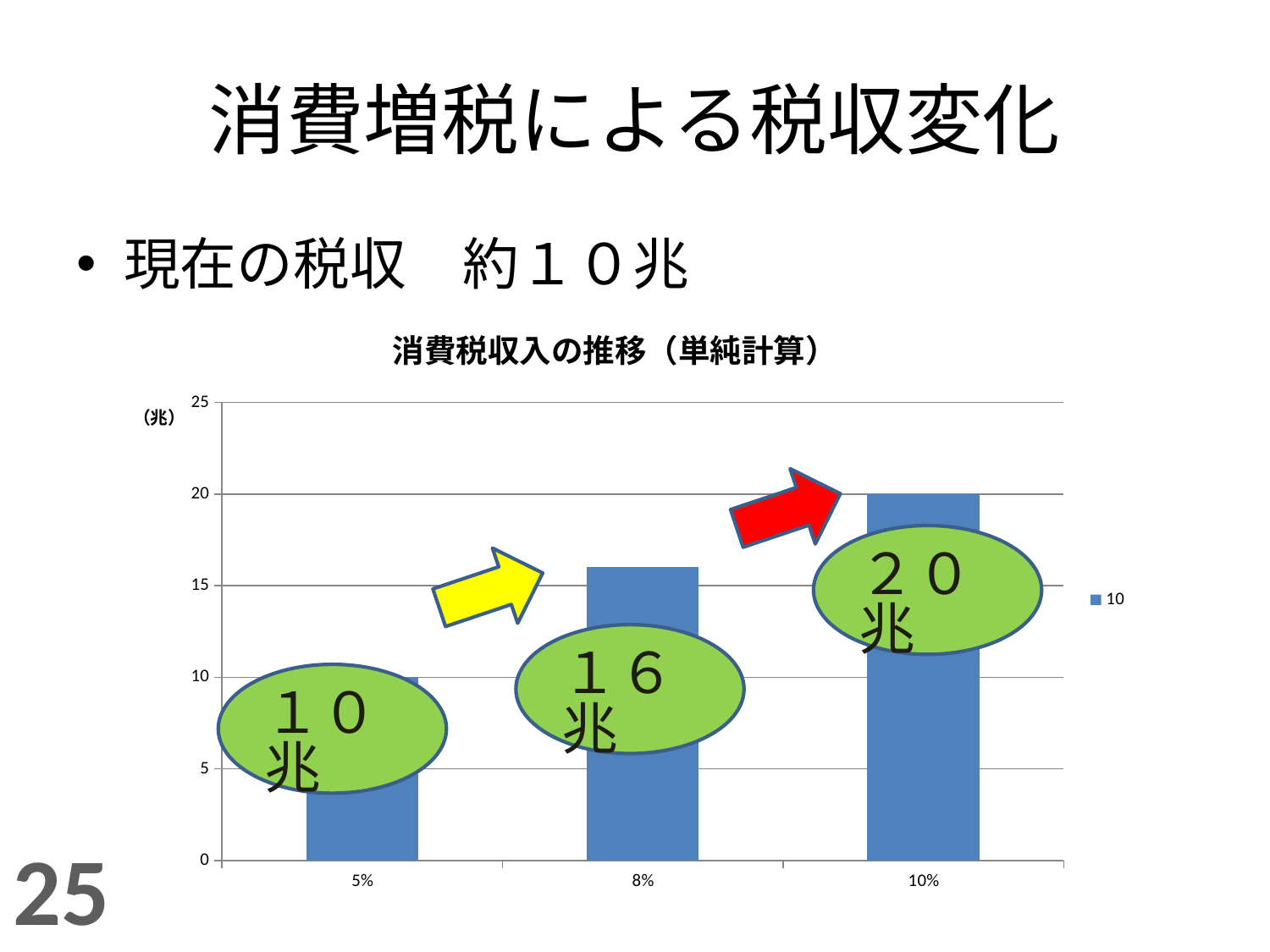

# 消費増税による税収変化
現在の税収　約１０兆

### Chart: 消費税収入の推移（単純計算）

| Category | 10 |
|---|---|
| 5.0000000000000024E-2 | 10.0 |
| 8.0000000000000043E-2 | 16.0 |
| 0.1 | 20.0 |
25